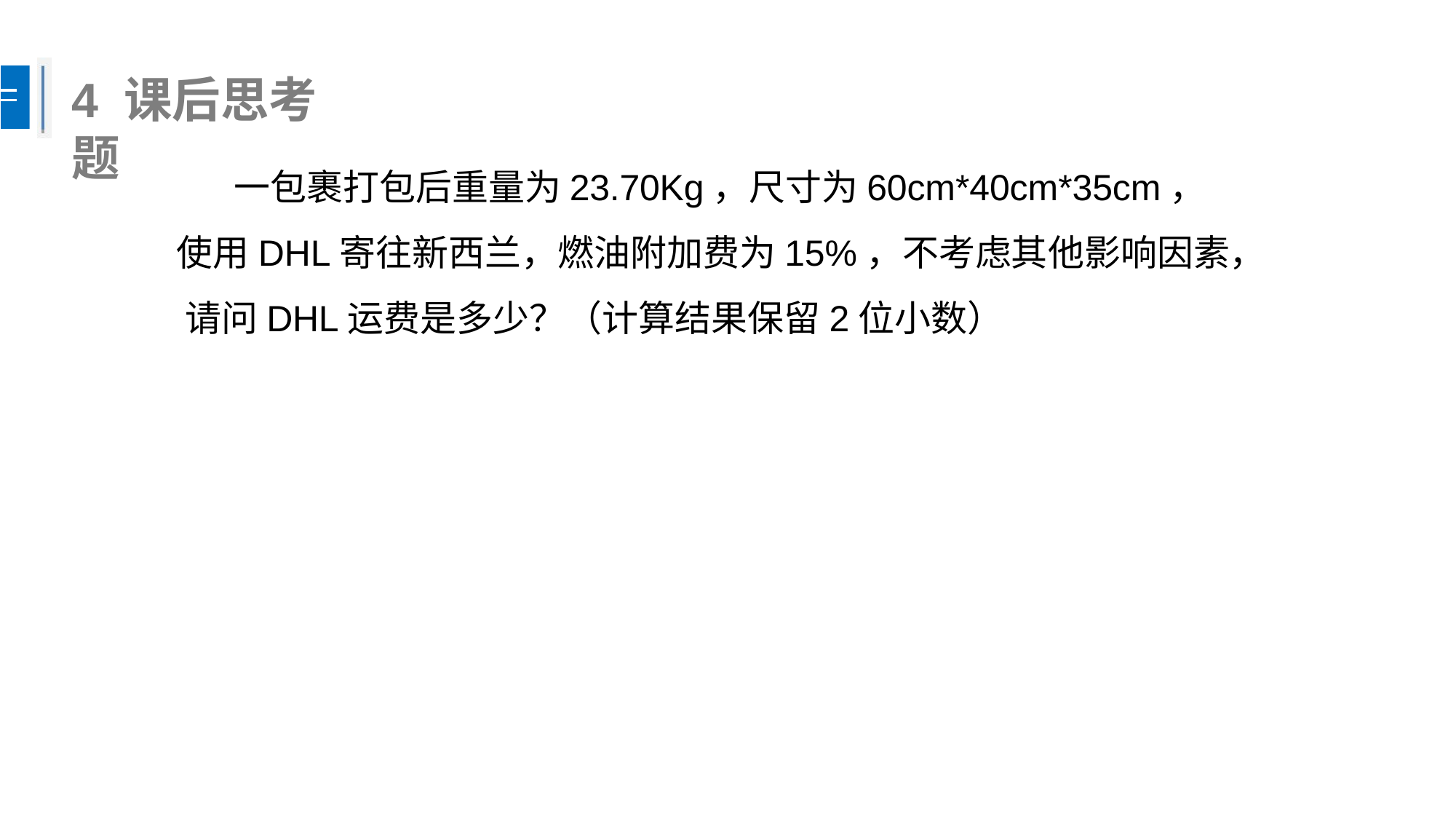

4 课后思考题

一包裹打包后重量为23.70Kg，尺寸为60cm*40cm*35cm，  使用DHL寄往新西兰，燃油附加费为15%，不考虑其他影响因素， 请问DHL运费是多少？（计算结果保留2位小数）